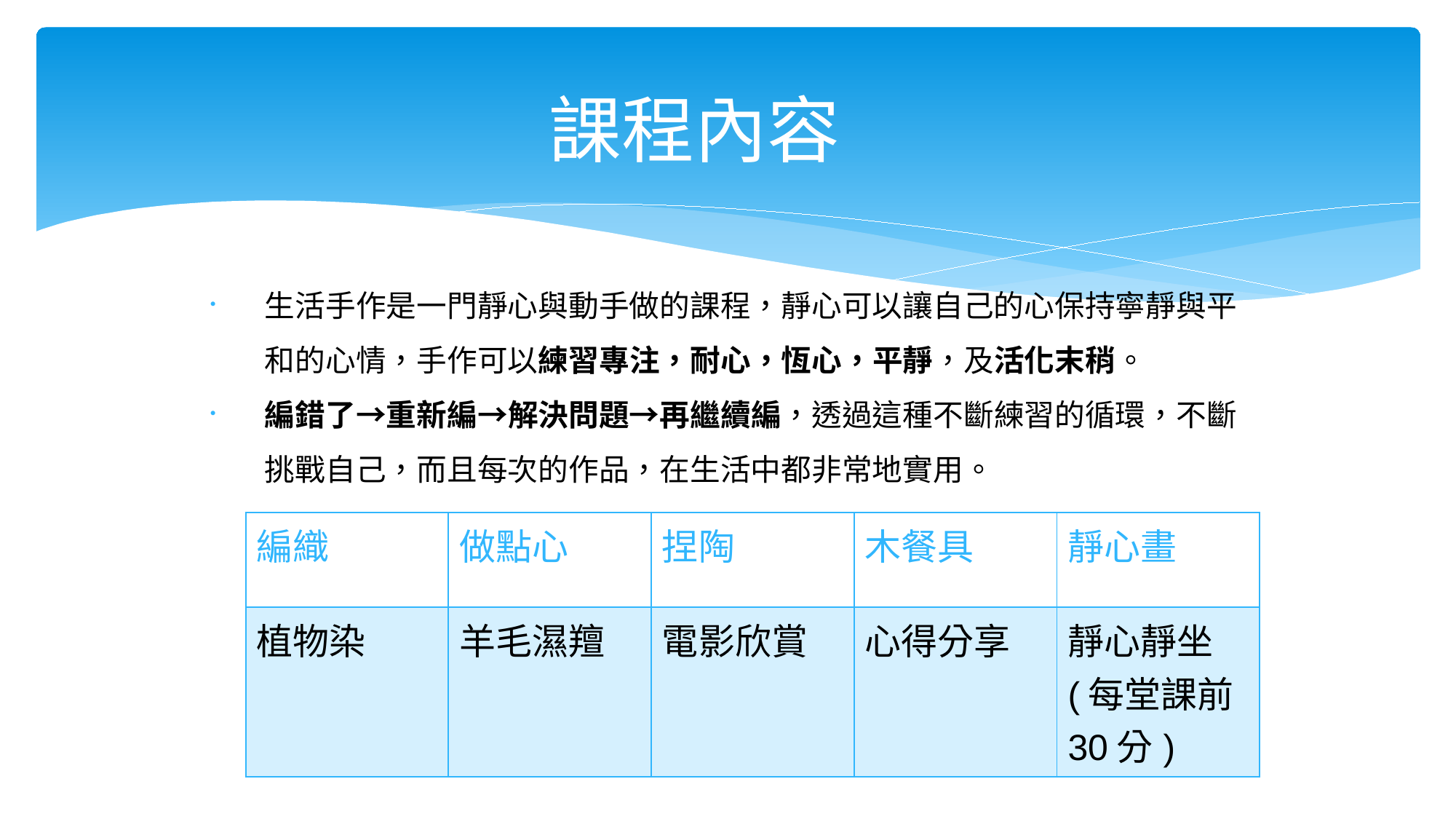

# 課程內容
生活手作是一門靜心與動手做的課程，靜心可以讓自己的心保持寧靜與平和的心情，手作可以練習專注，耐心，恆心，平靜，及活化末稍。
編錯了→重新編→解決問題→再繼續編，透過這種不斷練習的循環，不斷挑戰自己，而且每次的作品，在生活中都非常地實用。

| 編織 | 做點心 | 捏陶 | 木餐具 | 靜心畫 |
| --- | --- | --- | --- | --- |
| 植物染 | 羊毛濕羶 | 電影欣賞 | 心得分享 | 靜心靜坐(每堂課前30分) |